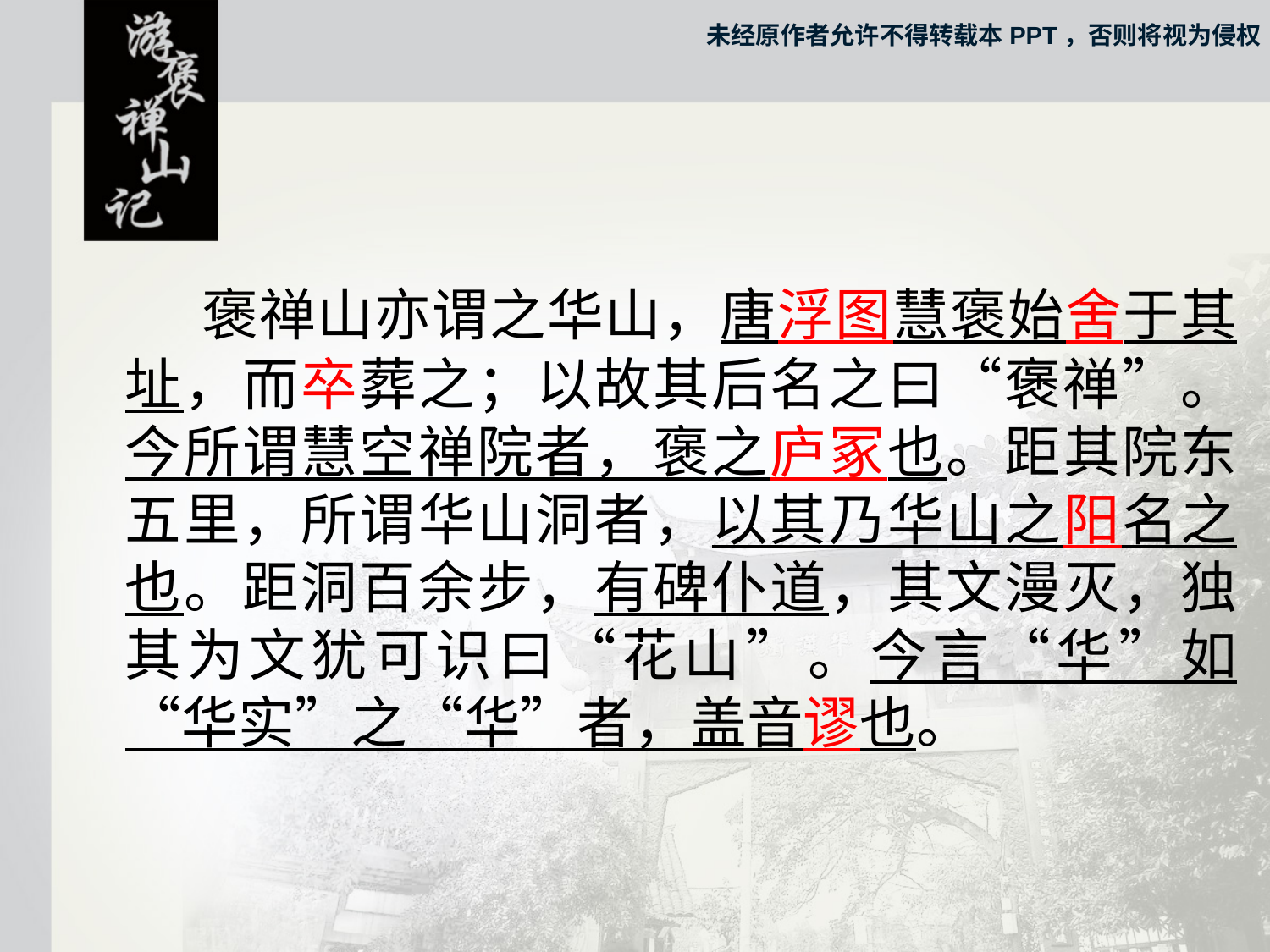

褒禅山亦谓之华山，唐浮图慧褒始舍于其址，而卒葬之；以故其后名之曰“褒禅”。今所谓慧空禅院者，褒之庐冢也。距其院东五里，所谓华山洞者，以其乃华山之阳名之也。距洞百余步，有碑仆道，其文漫灭，独其为文犹可识曰“花山”。今言“华”如“华实”之“华”者，盖音谬也。